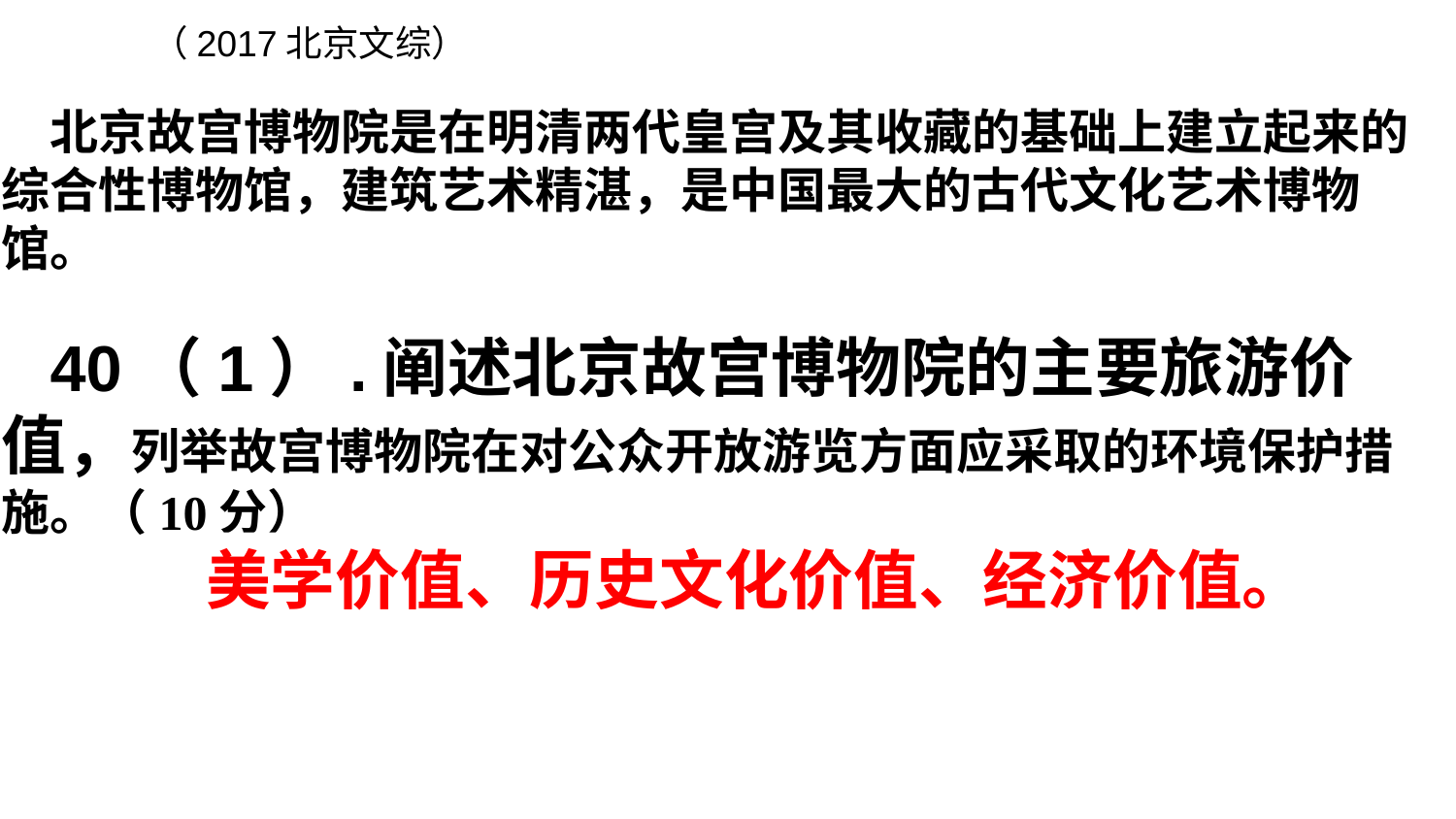

（2017北京文综）
北京故宫博物院是在明清两代皇宫及其收藏的基础上建立起来的综合性博物馆，建筑艺术精湛，是中国最大的古代文化艺术博物馆。

40（1）.阐述北京故宫博物院的主要旅游价值，列举故宫博物院在对公众开放游览方面应采取的环境保护措施。（10分）
美学价值、历史文化价值、经济价值。